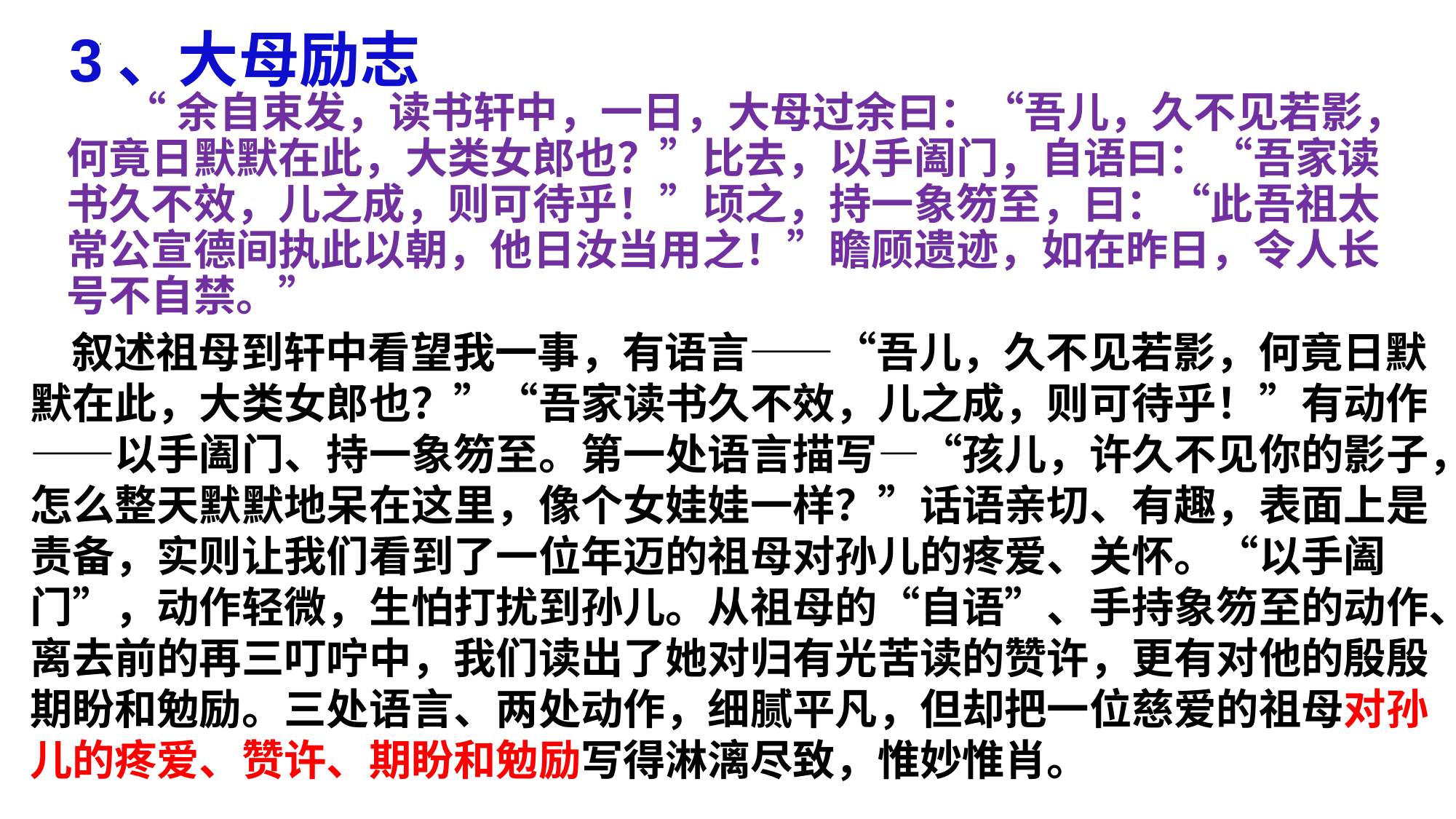

3、大母励志
      “余自束发，读书轩中，一日，大母过余曰：“吾儿，久不见若影，何竟日默默在此，大类女郎也？”比去，以手阖门，自语曰：“吾家读书久不效，儿之成，则可待乎！”顷之，持一象笏至，曰：“此吾祖太常公宣德间执此以朝，他日汝当用之！”瞻顾遗迹，如在昨日，令人长号不自禁。”
    叙述祖母到轩中看望我一事，有语言——“吾儿，久不见若影，何竟日默默在此，大类女郎也？”“吾家读书久不效，儿之成，则可待乎！”有动作——以手阖门、持一象笏至。第一处语言描写—“孩儿，许久不见你的影子，怎么整天默默地呆在这里，像个女娃娃一样？”话语亲切、有趣，表面上是责备，实则让我们看到了一位年迈的祖母对孙儿的疼爱、关怀。“以手阖门”，动作轻微，生怕打扰到孙儿。从祖母的“自语”、手持象笏至的动作、离去前的再三叮咛中，我们读出了她对归有光苦读的赞许，更有对他的殷殷期盼和勉励。三处语言、两处动作，细腻平凡，但却把一位慈爱的祖母对孙儿的疼爱、赞许、期盼和勉励写得淋漓尽致，惟妙惟肖。